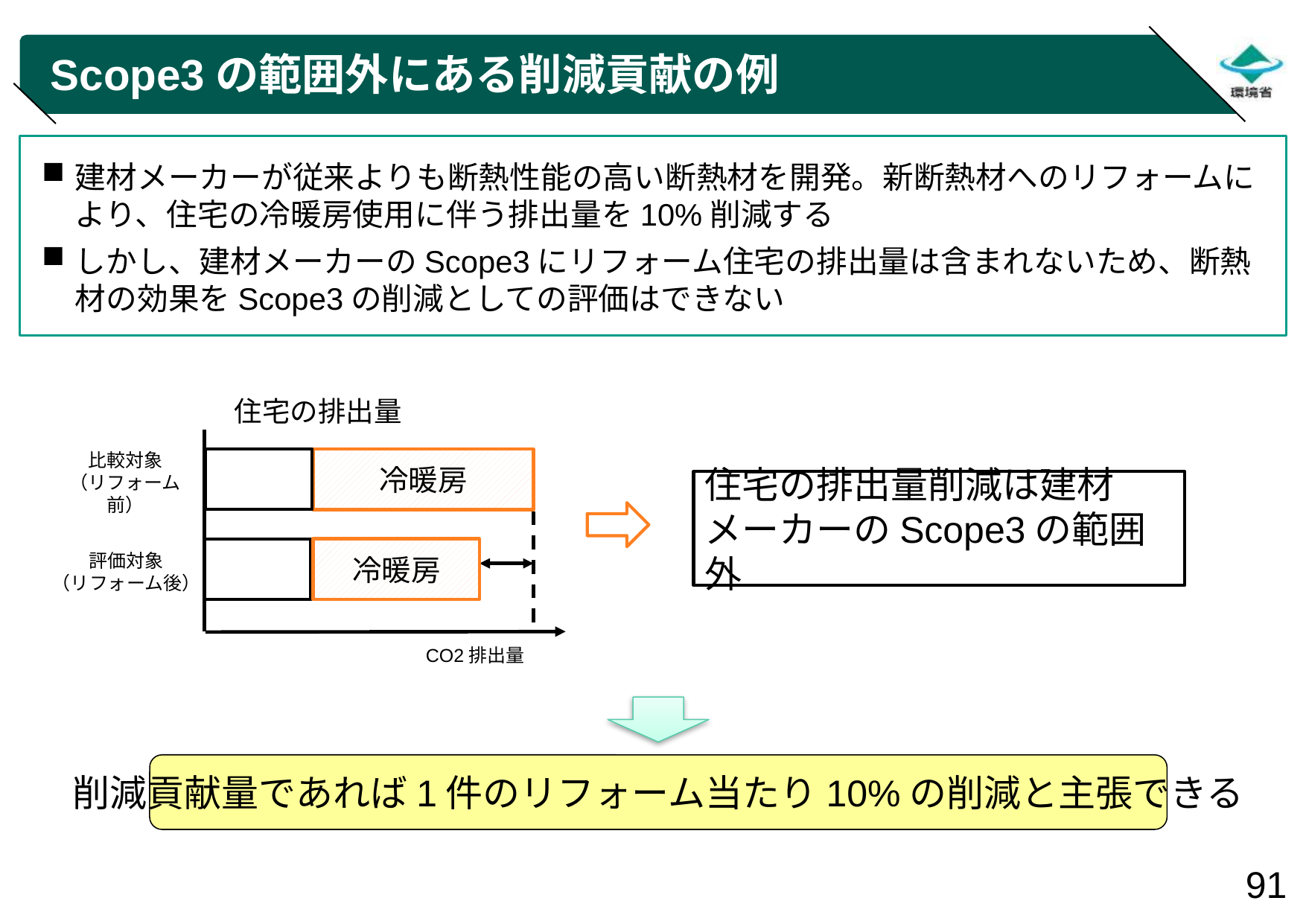

# Scope3の範囲外にある削減貢献の例
建材メーカーが従来よりも断熱性能の高い断熱材を開発。新断熱材へのリフォームにより、住宅の冷暖房使用に伴う排出量を10%削減する
しかし、建材メーカーのScope3にリフォーム住宅の排出量は含まれないため、断熱材の効果をScope3の削減としての評価はできない
住宅の排出量

冷暖房
比較対象
（リフォーム前）
住宅の排出量削減は建材メーカーのScope3の範囲外

冷暖房

評価対象
（リフォーム後）
CO2排出量

削減貢献量であれば1件のリフォーム当たり10%の削減と主張できる